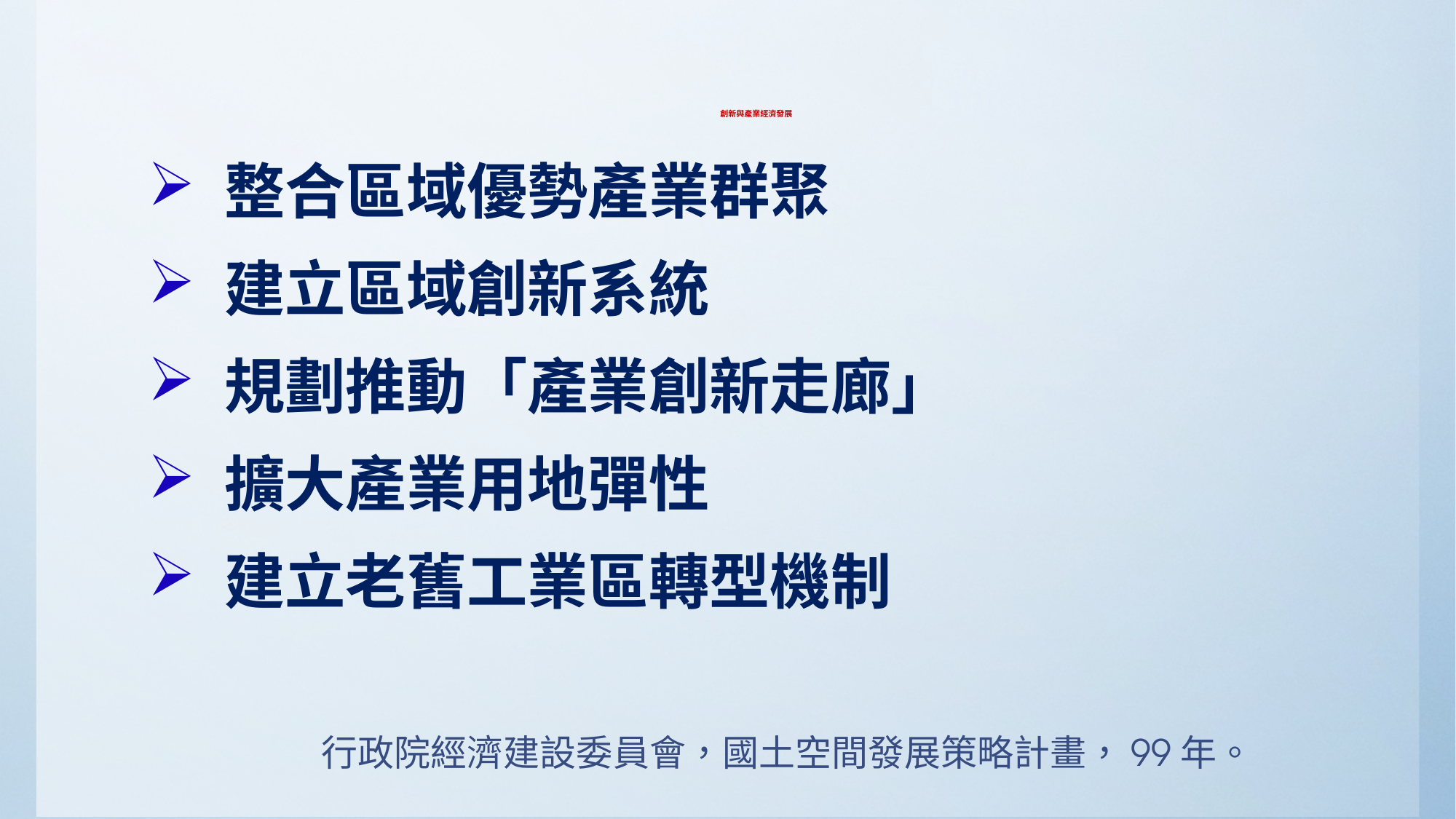

# 創新與產業經濟發展
 整合區域優勢產業群聚
 建立區域創新系統
 規劃推動「產業創新走廊」
 擴大產業用地彈性
 建立老舊工業區轉型機制

行政院經濟建設委員會，國土空間發展策略計畫，99年。